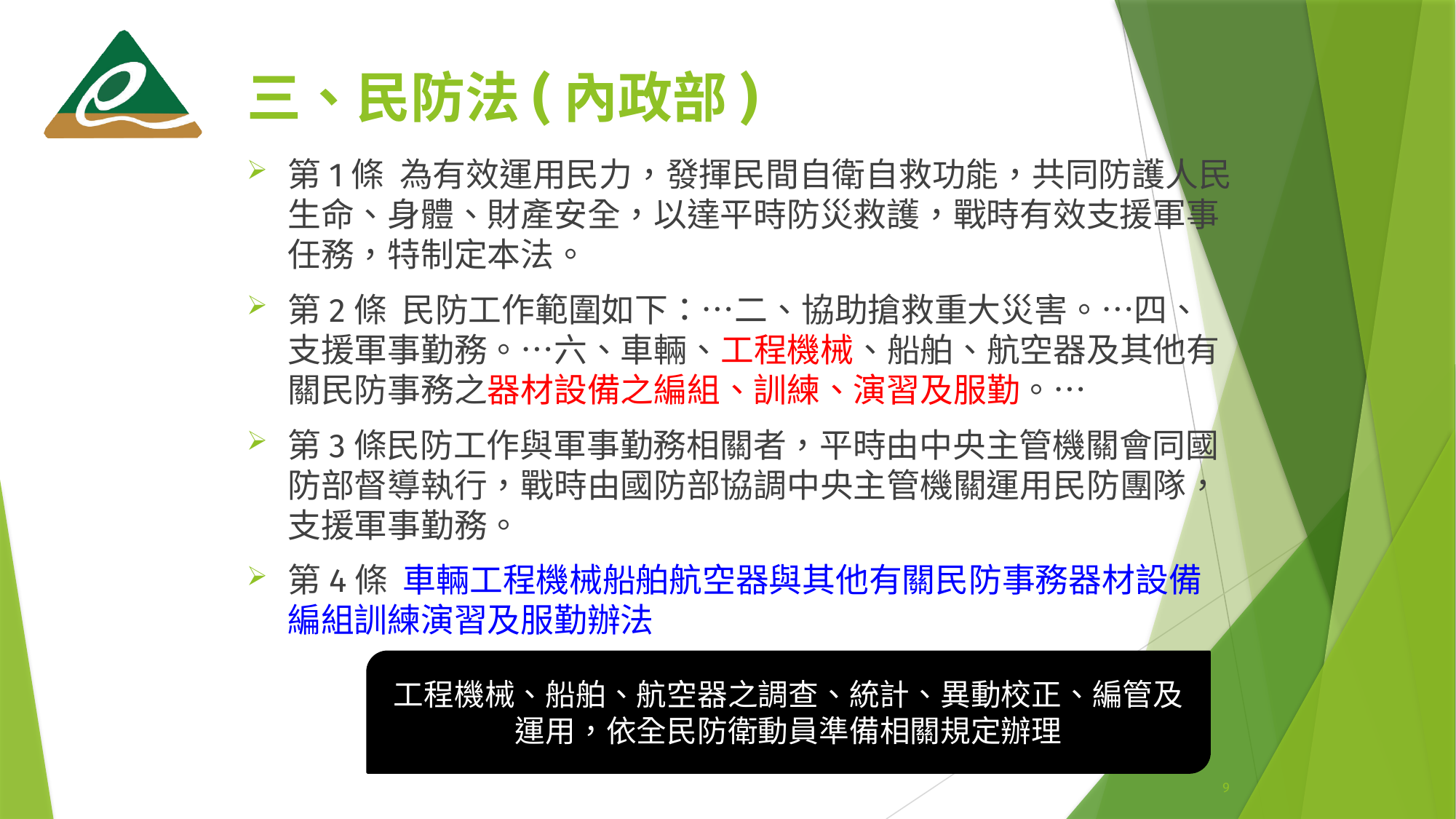

# 三、民防法(內政部)
第1條  為有效運用民力，發揮民間自衛自救功能，共同防護人民生命、身體、財產安全，以達平時防災救護，戰時有效支援軍事任務，特制定本法。
第2條  民防工作範圍如下：…二、協助搶救重大災害。…四、支援軍事勤務。…六、車輛、工程機械、船舶、航空器及其他有關民防事務之器材設備之編組、訓練、演習及服勤。…
第3條民防工作與軍事勤務相關者，平時由中央主管機關會同國防部督導執行，戰時由國防部協調中央主管機關運用民防團隊，支援軍事勤務。
第4條  車輛工程機械船舶航空器與其他有關民防事務器材設備編組訓練演習及服勤辦法

工程機械、船舶、航空器之調查、統計、異動校正、編管及運用，依全民防衛動員準備相關規定辦理
9